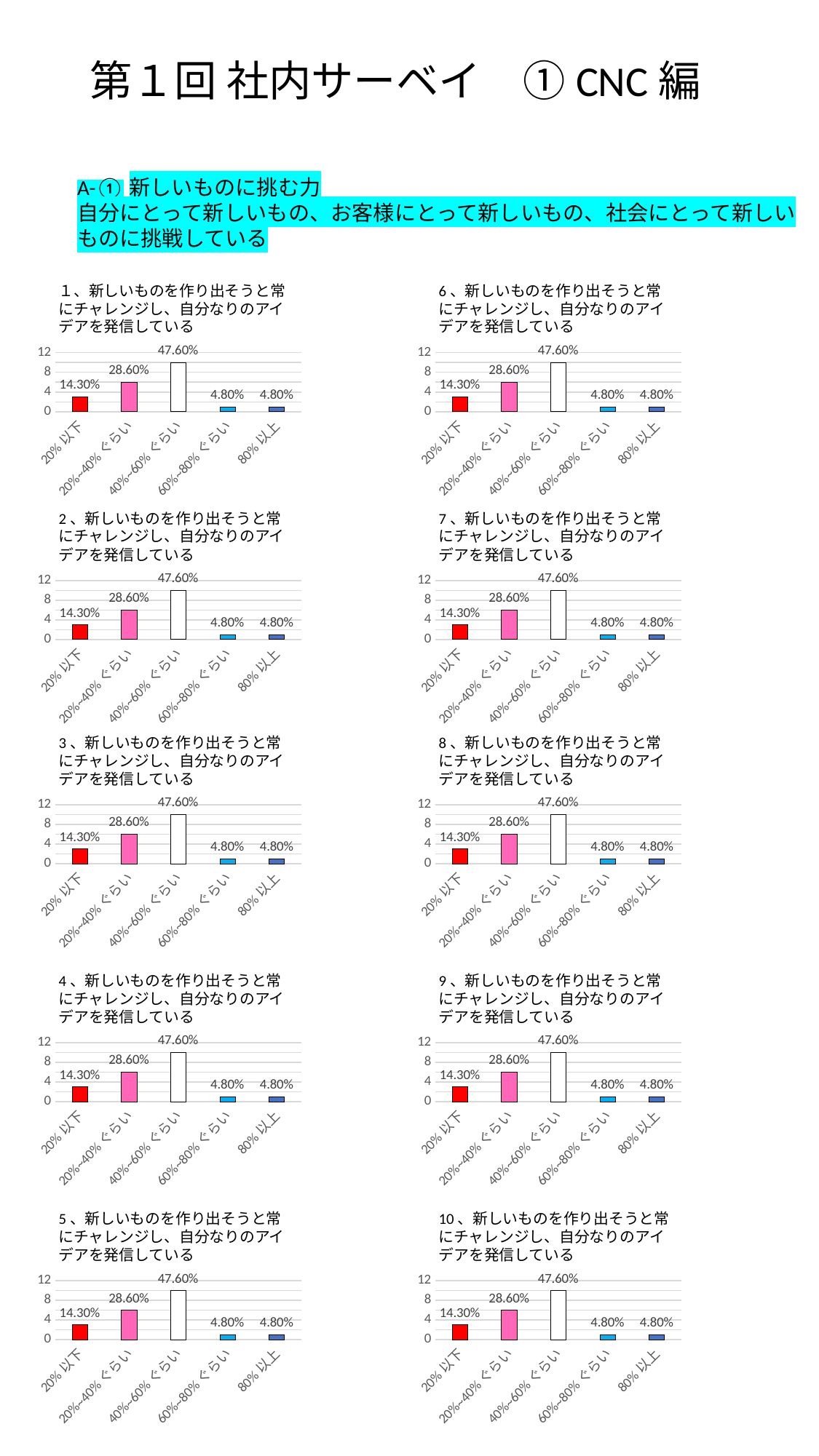

第１回 社内サーベイ　①CNC編
A-①新しいものに挑む力
自分にとって新しいもの、お客様にとって新しいもの、社会にとって新しいものに挑戦している
１、新しいものを作り出そうと常にチャレンジし、自分なりのアイデアを発信している
6、新しいものを作り出そうと常にチャレンジし、自分なりのアイデアを発信している

### Chart

| Category | 回答数 |
|---|---|
| 20%以下 | 3.0 |
| 20%~40%ぐらい | 6.0 |
| 40%~60%ぐらい | 10.0 |
| 60%~80%ぐらい | 1.0 |
| 80%以上 | 1.0 |

### Chart

| Category | 回答数 |
|---|---|
| 20%以下 | 3.0 |
| 20%~40%ぐらい | 6.0 |
| 40%~60%ぐらい | 10.0 |
| 60%~80%ぐらい | 1.0 |
| 80%以上 | 1.0 |
2、新しいものを作り出そうと常にチャレンジし、自分なりのアイデアを発信している
7、新しいものを作り出そうと常にチャレンジし、自分なりのアイデアを発信している

### Chart

| Category | 回答数 |
|---|---|
| 20%以下 | 3.0 |
| 20%~40%ぐらい | 6.0 |
| 40%~60%ぐらい | 10.0 |
| 60%~80%ぐらい | 1.0 |
| 80%以上 | 1.0 |

### Chart

| Category | 回答数 |
|---|---|
| 20%以下 | 3.0 |
| 20%~40%ぐらい | 6.0 |
| 40%~60%ぐらい | 10.0 |
| 60%~80%ぐらい | 1.0 |
| 80%以上 | 1.0 |
3、新しいものを作り出そうと常にチャレンジし、自分なりのアイデアを発信している
8、新しいものを作り出そうと常にチャレンジし、自分なりのアイデアを発信している

### Chart

| Category | 回答数 |
|---|---|
| 20%以下 | 3.0 |
| 20%~40%ぐらい | 6.0 |
| 40%~60%ぐらい | 10.0 |
| 60%~80%ぐらい | 1.0 |
| 80%以上 | 1.0 |

### Chart

| Category | 回答数 |
|---|---|
| 20%以下 | 3.0 |
| 20%~40%ぐらい | 6.0 |
| 40%~60%ぐらい | 10.0 |
| 60%~80%ぐらい | 1.0 |
| 80%以上 | 1.0 |

### Chart

| Category |
|---|
4、新しいものを作り出そうと常にチャレンジし、自分なりのアイデアを発信している
9、新しいものを作り出そうと常にチャレンジし、自分なりのアイデアを発信している

### Chart

| Category | 回答数 |
|---|---|
| 20%以下 | 3.0 |
| 20%~40%ぐらい | 6.0 |
| 40%~60%ぐらい | 10.0 |
| 60%~80%ぐらい | 1.0 |
| 80%以上 | 1.0 |

### Chart

| Category | 回答数 |
|---|---|
| 20%以下 | 3.0 |
| 20%~40%ぐらい | 6.0 |
| 40%~60%ぐらい | 10.0 |
| 60%~80%ぐらい | 1.0 |
| 80%以上 | 1.0 |
5、新しいものを作り出そうと常にチャレンジし、自分なりのアイデアを発信している
10、新しいものを作り出そうと常にチャレンジし、自分なりのアイデアを発信している

### Chart

| Category | 回答数 |
|---|---|
| 20%以下 | 3.0 |
| 20%~40%ぐらい | 6.0 |
| 40%~60%ぐらい | 10.0 |
| 60%~80%ぐらい | 1.0 |
| 80%以上 | 1.0 |

### Chart

| Category | 回答数 |
|---|---|
| 20%以下 | 3.0 |
| 20%~40%ぐらい | 6.0 |
| 40%~60%ぐらい | 10.0 |
| 60%~80%ぐらい | 1.0 |
| 80%以上 | 1.0 |